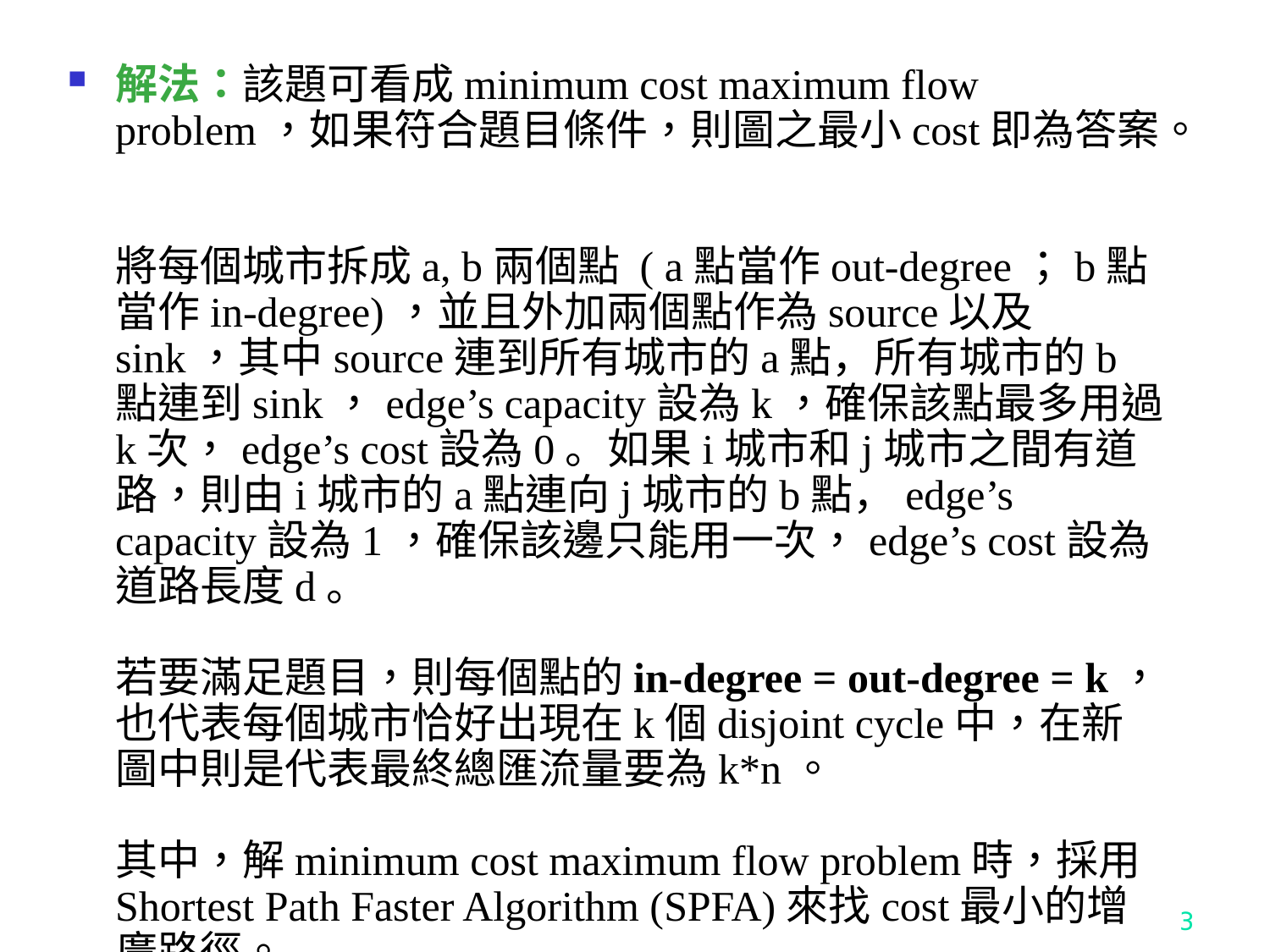

解法：該題可看成minimum cost maximum flow problem，如果符合題目條件，則圖之最小cost即為答案。
將每個城市拆成a, b兩個點 ( a點當作out-degree；b點當作in-degree)，並且外加兩個點作為source以及sink，其中source連到所有城市的a點，所有城市的b點連到sink，edge’s capacity設為k，確保該點最多用過k次，edge’s cost設為0。如果i城市和j城市之間有道路，則由i城市的a點連向j城市的b點，edge’s capacity設為1，確保該邊只能用一次，edge’s cost設為道路長度d。
若要滿足題目，則每個點的in-degree = out-degree = k，也代表每個城市恰好出現在k個disjoint cycle中，在新圖中則是代表最終總匯流量要為k*n。
其中，解minimum cost maximum flow problem時，採用Shortest Path Faster Algorithm (SPFA)來找cost最小的增廣路徑。
3